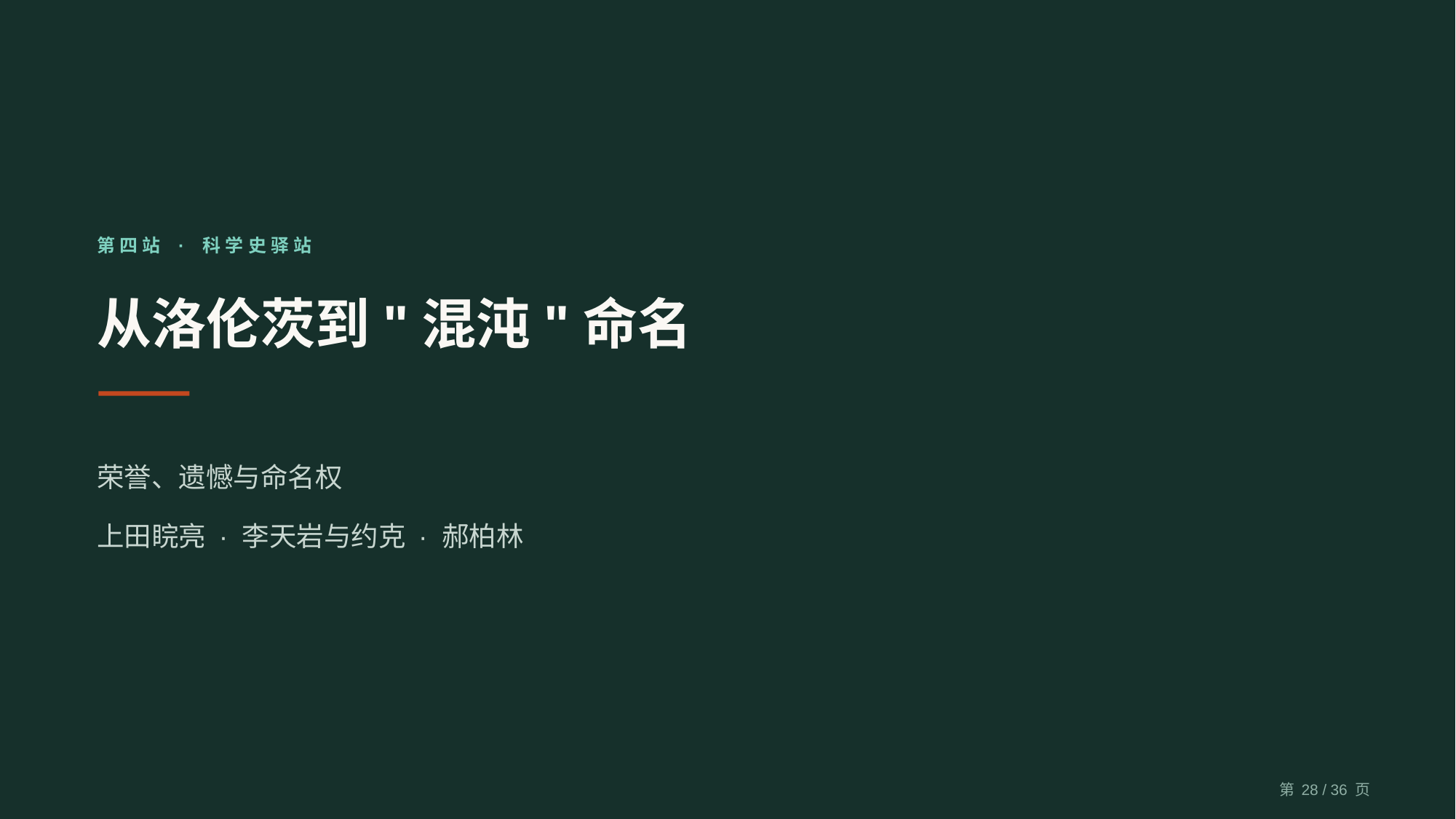

第四站 · 科学史驿站
从洛伦茨到"混沌"命名

荣誉、遗憾与命名权
上田睆亮 · 李天岩与约克 · 郝柏林
第 28 / 36 页